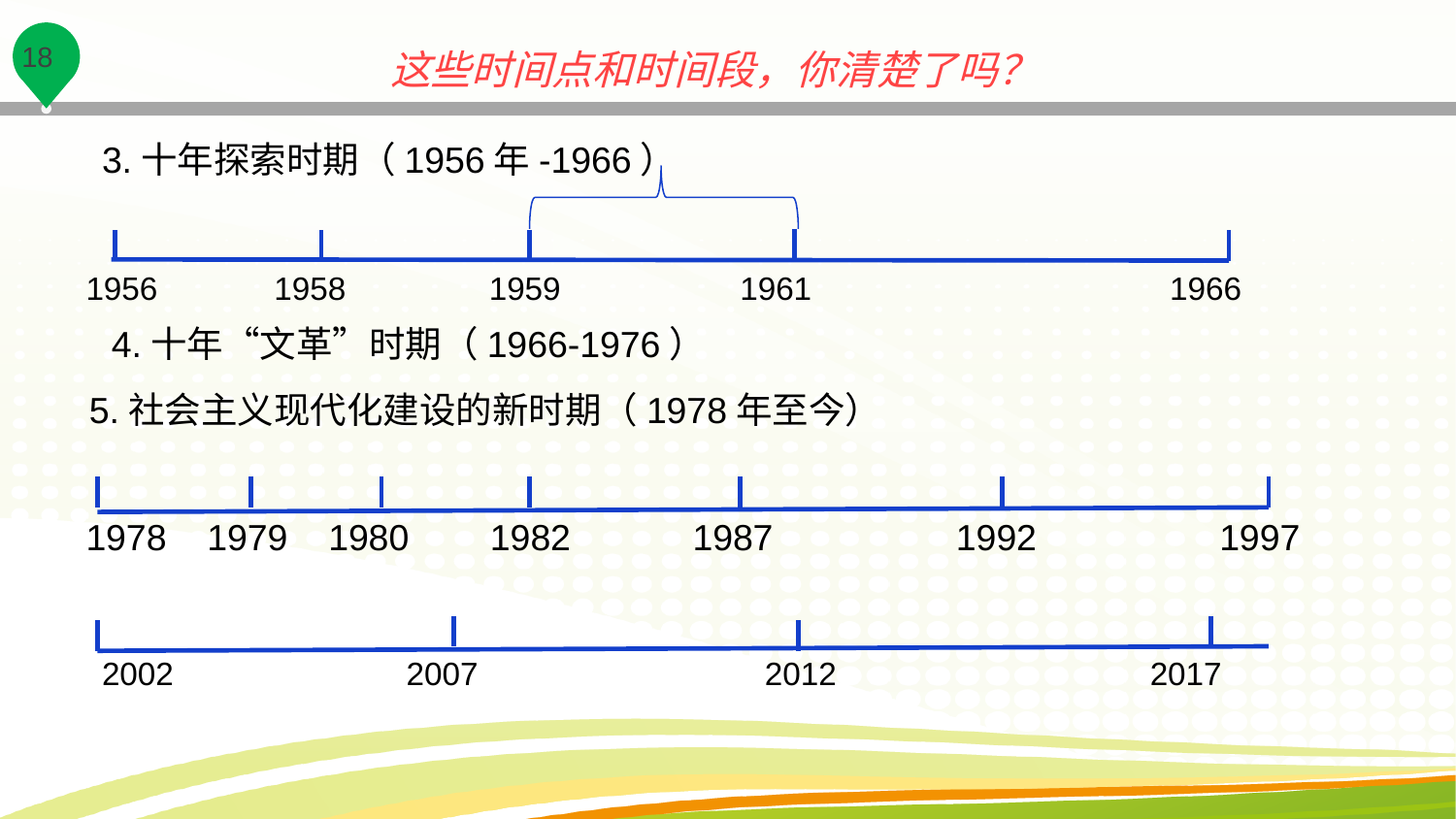

这些时间点和时间段，你清楚了吗？

3.十年探索时期（1956年-1966）
1956             1958                1959                    1961                                        1966
4.十年“文革”时期（1966-1976）
5.社会主义现代化建设的新时期（1978年至今）
1978    1979    1980        1982            1987                  1992                  1997
2002                          2007                                2012                                   2017